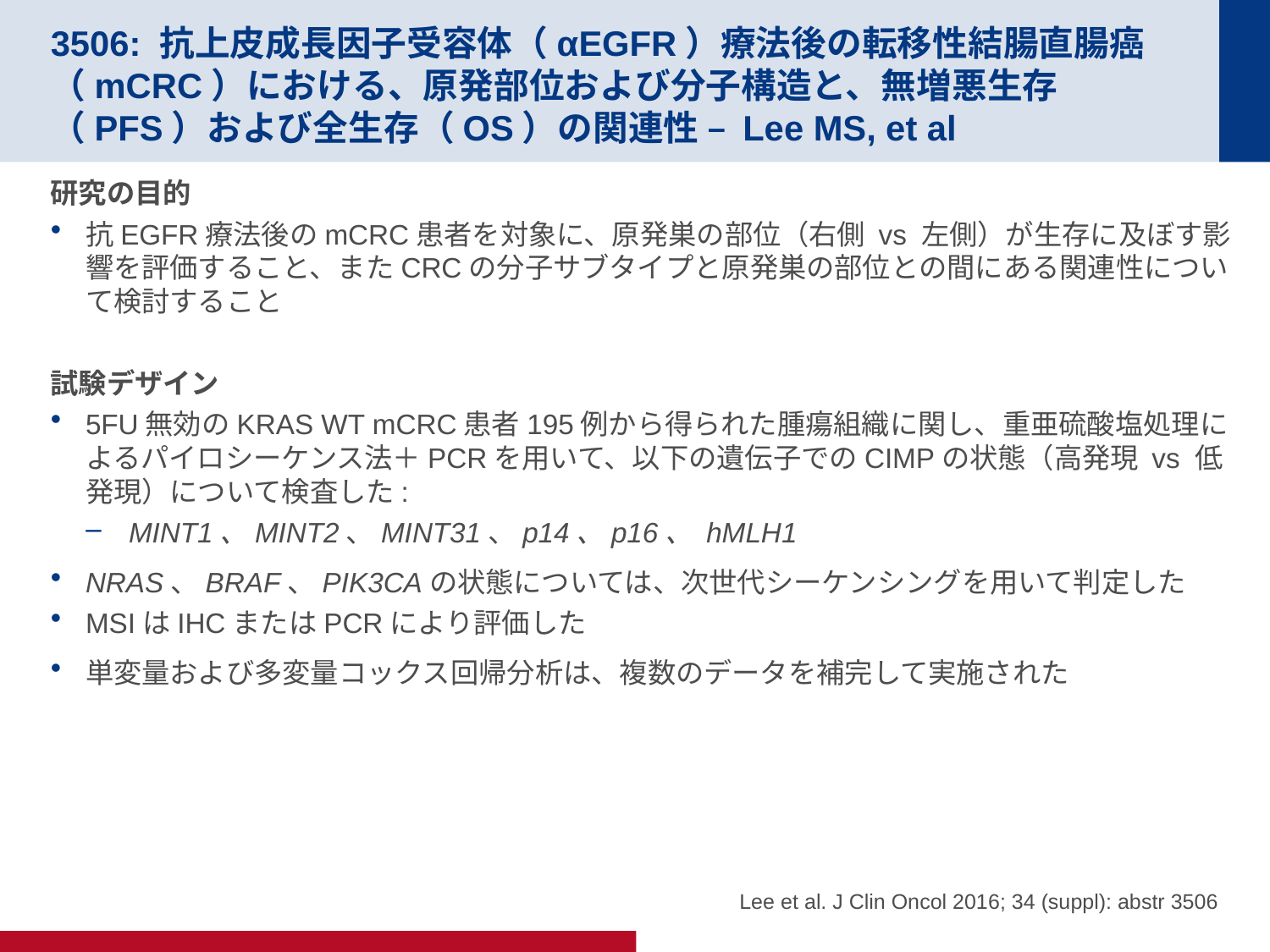

# 3506: 抗上皮成長因子受容体（αEGFR）療法後の転移性結腸直腸癌（mCRC）における、原発部位および分子構造と、無増悪生存（PFS）および全生存（OS）の関連性 – Lee MS, et al
研究の目的
抗EGFR療法後のmCRC患者を対象に、原発巣の部位（右側 vs 左側）が生存に及ぼす影響を評価すること、またCRCの分子サブタイプと原発巣の部位との間にある関連性について検討すること

試験デザイン
5FU無効のKRAS WT mCRC患者195例から得られた腫瘍組織に関し、重亜硫酸塩処理によるパイロシーケンス法＋PCRを用いて、以下の遺伝子でのCIMPの状態（高発現 vs 低発現）について検査した:
MINT1、MINT2、MINT31、p14、p16、 hMLH1
NRAS、BRAF、PIK3CAの状態については、次世代シーケンシングを用いて判定した
MSIはIHCまたはPCRにより評価した
単変量および多変量コックス回帰分析は、複数のデータを補完して実施された
 Lee et al. J Clin Oncol 2016; 34 (suppl): abstr 3506